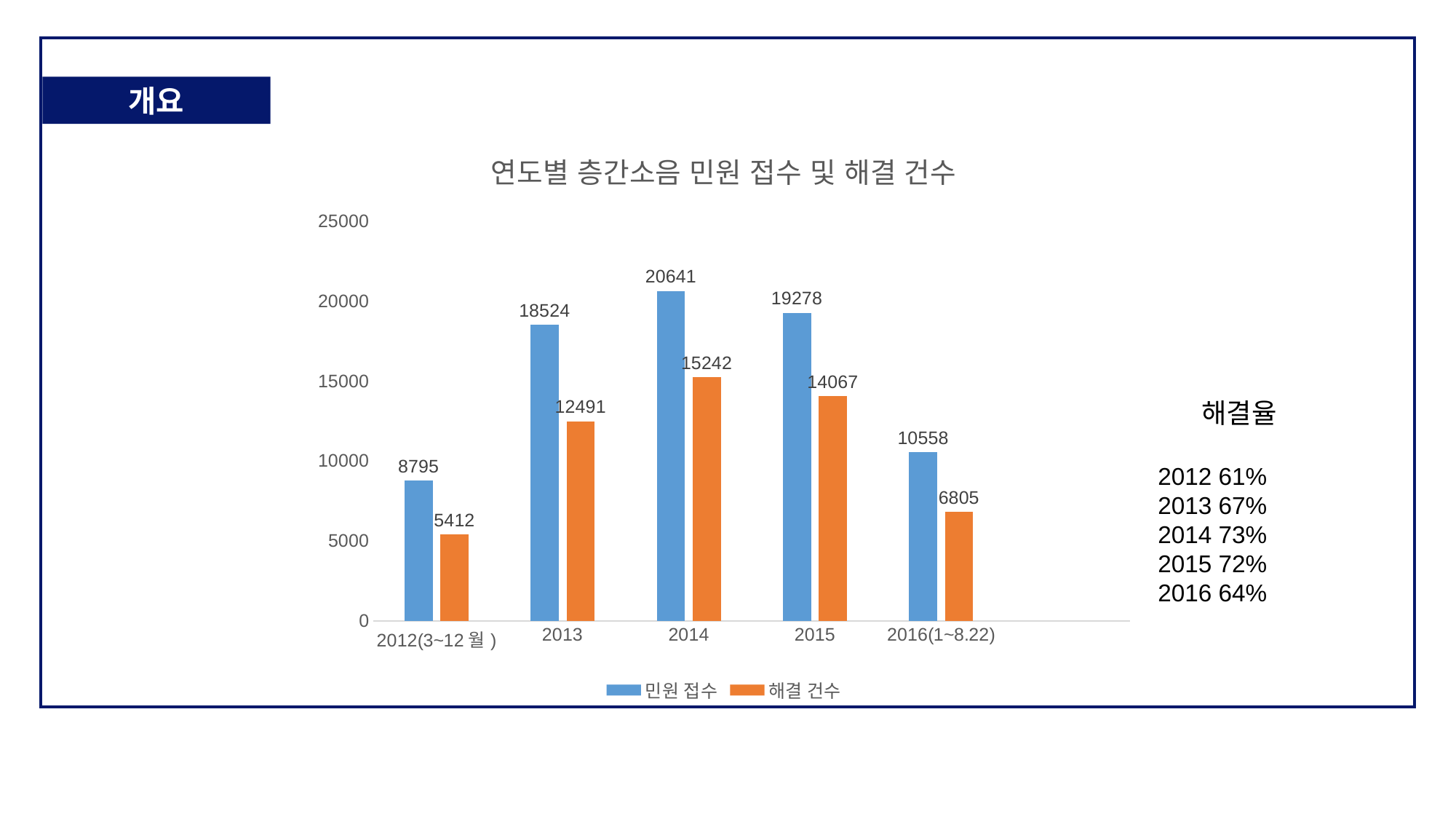

개요
”

### Chart: 연도별 층간소음 민원 접수 및 해결 건수

| Category | 민원 접수 | 해결 건수 | 열1 |
|---|---|---|---|
| 2012(3~12월) | 8795.0 | 5412.0 | None |
| 2013 | 18524.0 | 12491.0 | None |
| 2014 | 20641.0 | 15242.0 | None |
| 2015 | 19278.0 | 14067.0 | None |
| 2016(1~8.22) | 10558.0 | 6805.0 | None |

[unsupported chart]

      해결율

2012 61%
2013 67%
2014 73%
2015 72%
2016 64%